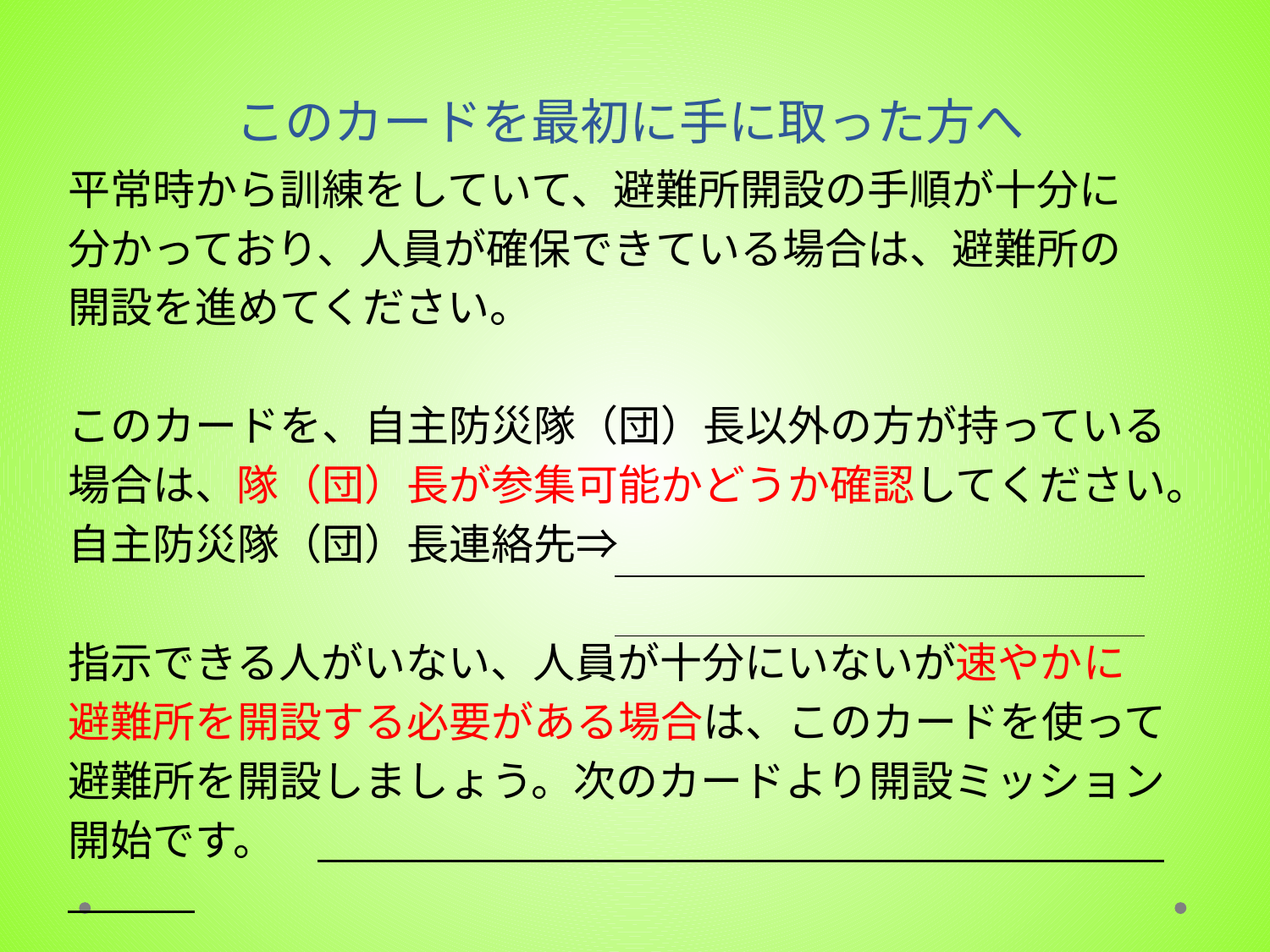

# このカードを最初に手に取った方へ
平常時から訓練をしていて、避難所開設の手順が十分に
分かっており、人員が確保できている場合は、避難所の
開設を進めてください。

このカードを、自主防災隊（団）長以外の方が持っている
場合は、隊（団）長が参集可能かどうか確認してください。
自主防災隊（団）長連絡先⇒

指示できる人がいない、人員が十分にいないが速やかに
避難所を開設する必要がある場合は、このカードを使って
避難所を開設しましょう。次のカードより開設ミッション
開始です。